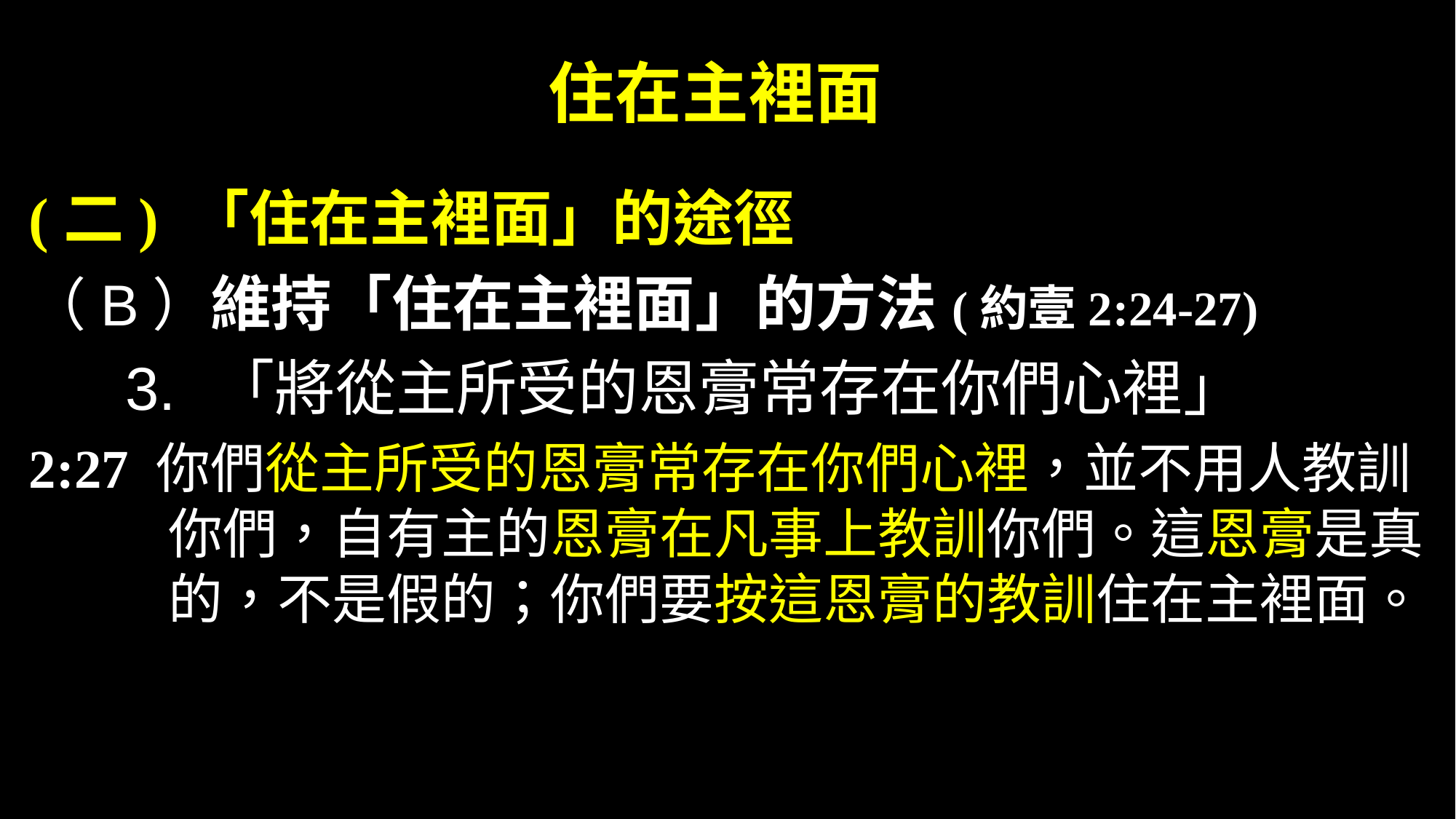

# 住在主裡面
(二) 「住在主裡面」的途徑
（B）維持「住在主裡面」的方法(約壹2:24-27)
「將從主所受的恩膏常存在你們心裡」
2:27 你們從主所受的恩膏常存在你們心裡，並不用人教訓你們，自有主的恩膏在凡事上教訓你們。這恩膏是真的，不是假的；你們要按這恩膏的教訓住在主裡面。